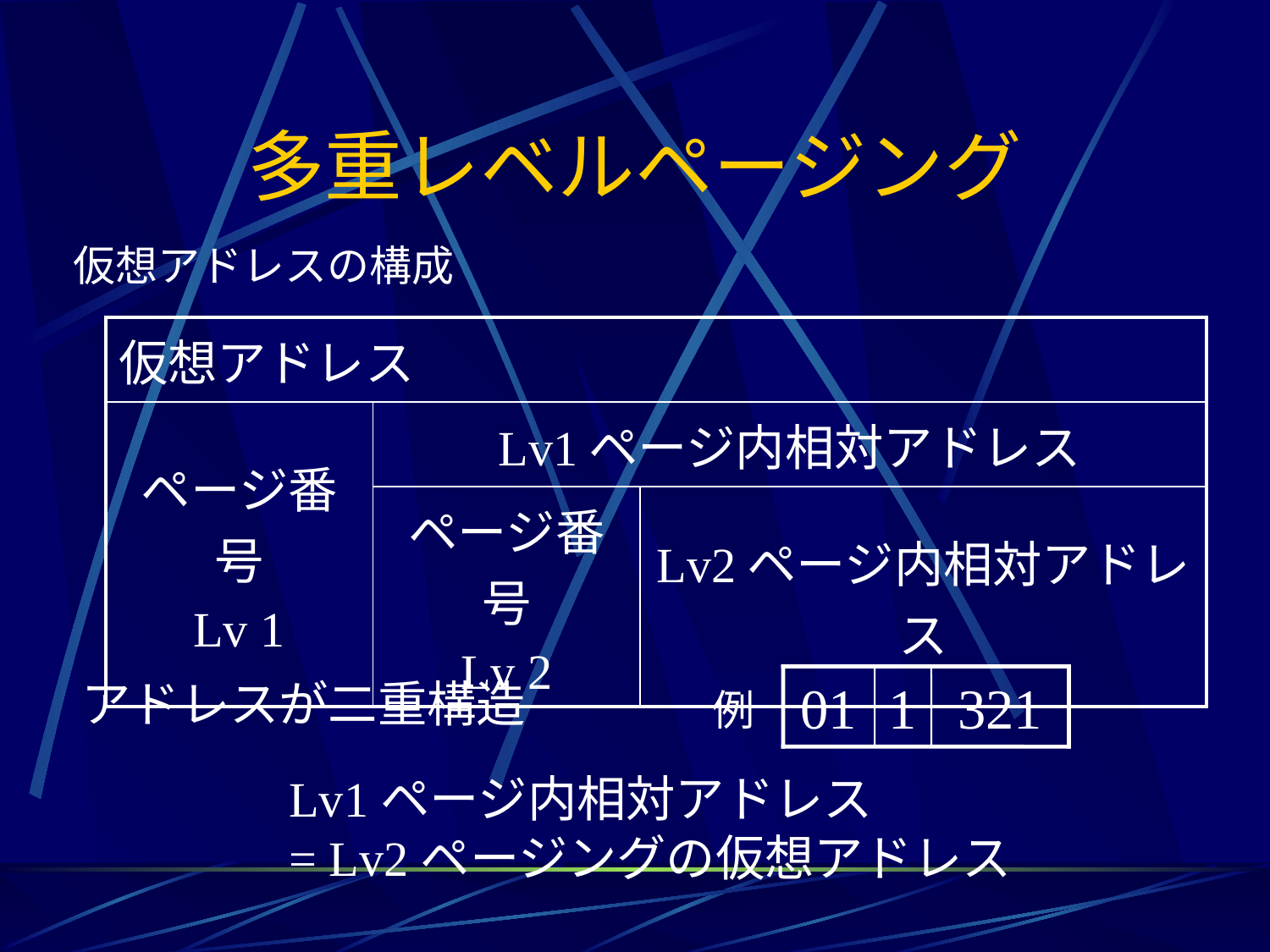

# 多重レベルページング
仮想アドレスの構成
| 仮想アドレス |  |  |
| --- | --- | --- |
| ページ番号 Lv 1 | Lv1ページ内相対アドレス |  |
|  | ページ番号 Lv 2 | Lv2ページ内相対アドレス |
アドレスが二重構造
01

1

321

例

Lv1ページ内相対アドレス
= Lv2ページングの仮想アドレス